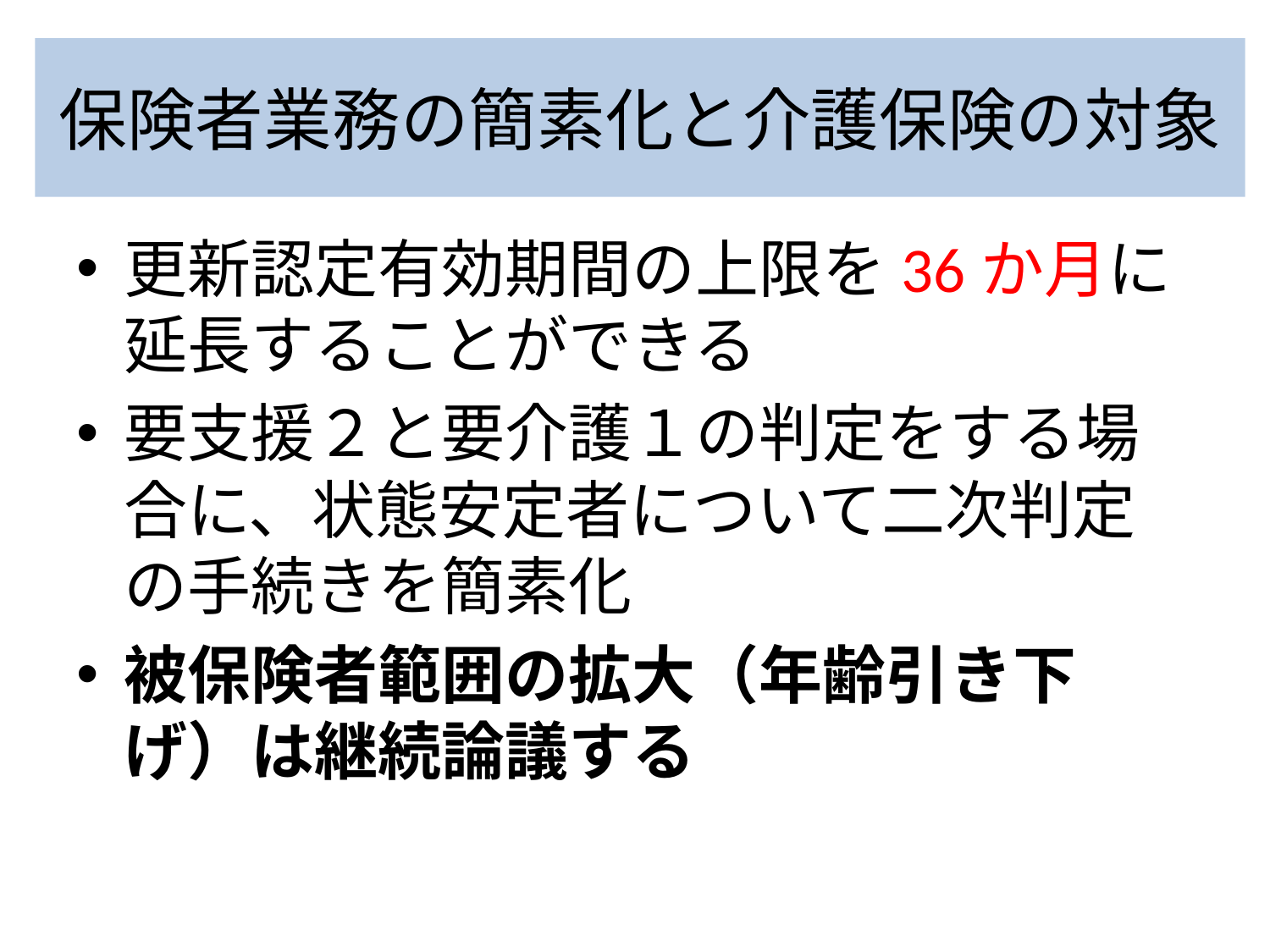

# 保険者業務の簡素化と介護保険の対象
更新認定有効期間の上限を36か月に延長することができる
要支援２と要介護１の判定をする場合に、状態安定者について二次判定の手続きを簡素化
被保険者範囲の拡大（年齢引き下げ）は継続論議する